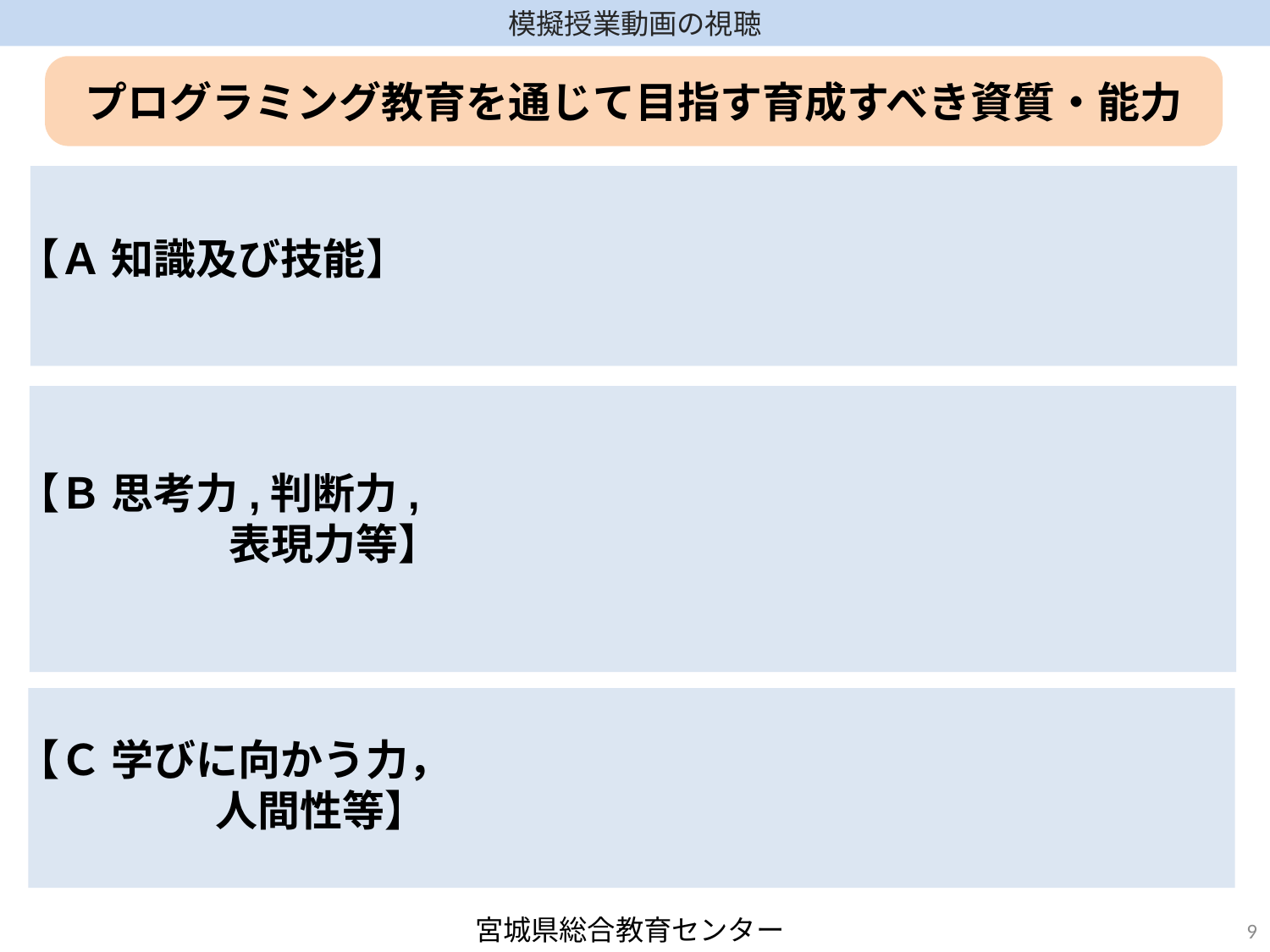

プログラミング教育を通じて目指す育成すべき資質・能力

【Ａ 知識及び技能】

【Ｂ 思考力,判断力,
　　　　　表現力等】

【Ｃ 学びに向かう力，
　　　　   人間性等】
9